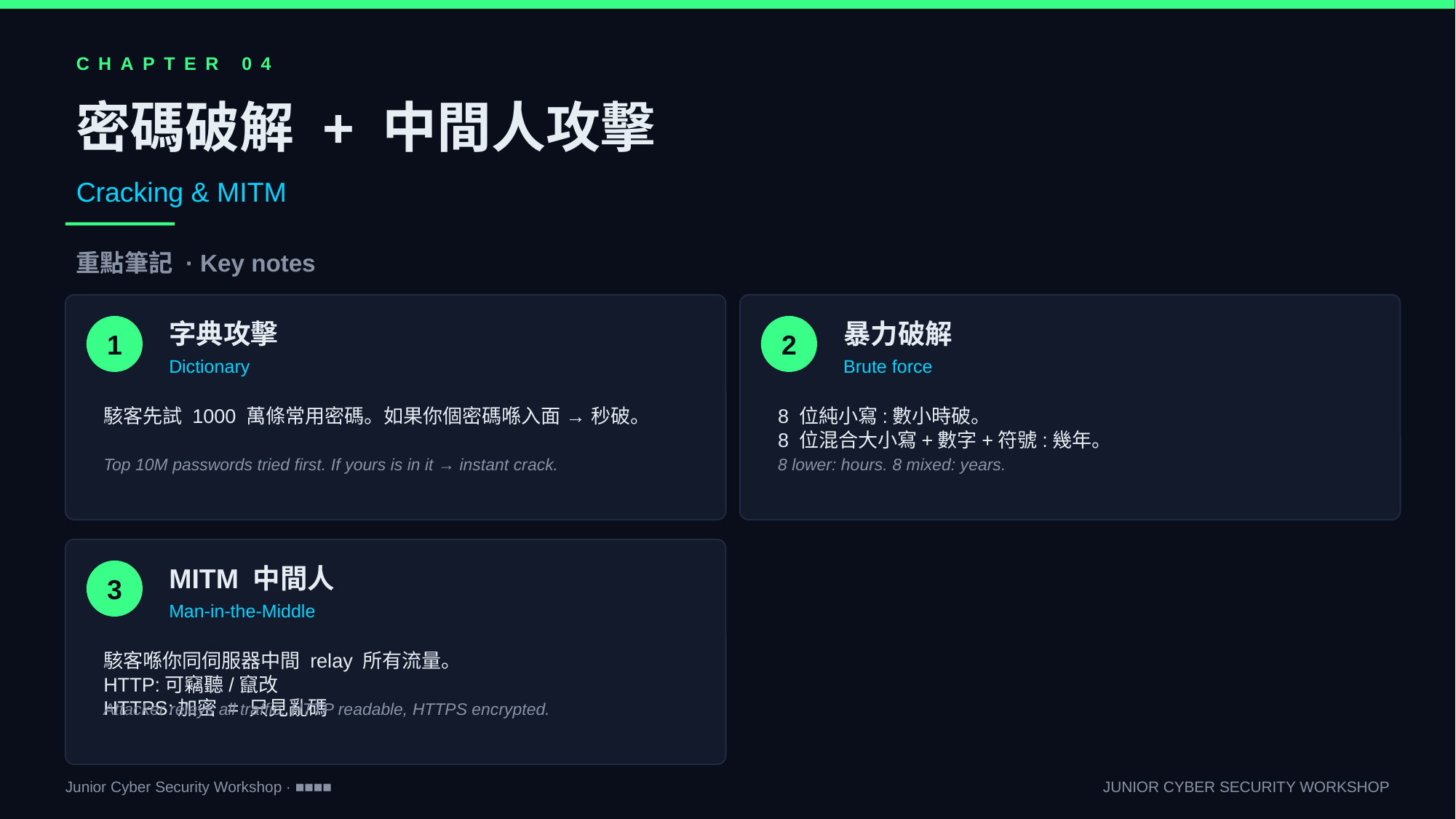

CHAPTER 04
密碼破解 + 中間人攻擊
Cracking & MITM

重點筆記 · Key notes

字典攻擊
暴力破解

1

2
Dictionary
Brute force
駭客先試 1000 萬條常用密碼。如果你個密碼喺入面 → 秒破。
8 位純小寫:數小時破。
8 位混合大小寫+數字+符號:幾年。
Top 10M passwords tried first. If yours is in it → instant crack.
8 lower: hours. 8 mixed: years.

MITM 中間人

3
Man-in-the-Middle
駭客喺你同伺服器中間 relay 所有流量。
HTTP:可竊聽/竄改
HTTPS:加密 = 只見亂碼
Attacker relays all traffic. HTTP readable, HTTPS encrypted.